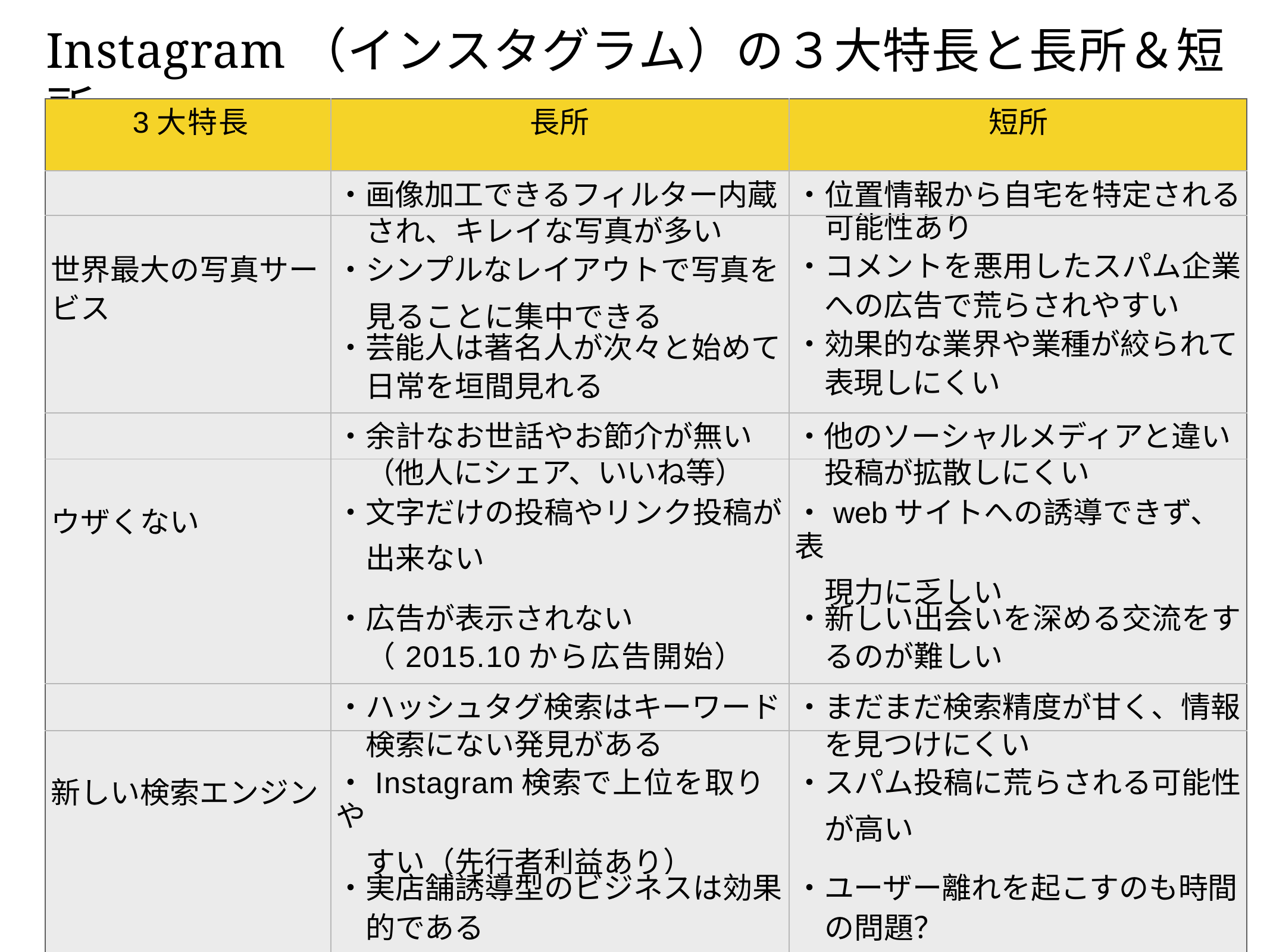

# Instagram（インスタグラム）の３大特長と長所＆短所
| 3大特長 | 長所 | 短所 |
| --- | --- | --- |
|  | ・画像加工できるフィルター内蔵 | ・位置情報から自宅を特定される |
|  | され、キレイな写真が多い | 可能性あり |
| 世界最大の写真サー | ・シンプルなレイアウトで写真を | ・コメントを悪用したスパム企業 |
| ビス | 見ることに集中できる | への広告で荒らされやすい |
|  | ・芸能人は著名人が次々と始めて | ・効果的な業界や業種が絞られて |
|  | 日常を垣間見れる | 表現しにくい |
|  | ・余計なお世話やお節介が無い | ・他のソーシャルメディアと違い |
|  | （他人にシェア、いいね等） | 投稿が拡散しにくい |
| ウザくない | ・文字だけの投稿やリンク投稿が 出来ない | ・webサイトへの誘導できず、表 現力に乏しい |
|  | ・広告が表示されない | ・新しい出会いを深める交流をす |
|  | （2015.10から広告開始） | るのが難しい |
|  | ・ハッシュタグ検索はキーワード | ・まだまだ検索精度が甘く、情報 |
|  | 検索にない発見がある | を見つけにくい |
| 新しい検索エンジン | ・Instagram検索で上位を取りや すい（先行者利益あり） | ・スパム投稿に荒らされる可能性 が高い |
|  | ・実店舗誘導型のビジネスは効果 | ・ユーザー離れを起こすのも時間 |
|  | 的である | の問題？ |
70
イーンスパイア(株) 横田秀珠の著作権を尊重しつつ、是非ノウハウはシェアして行きましょう。